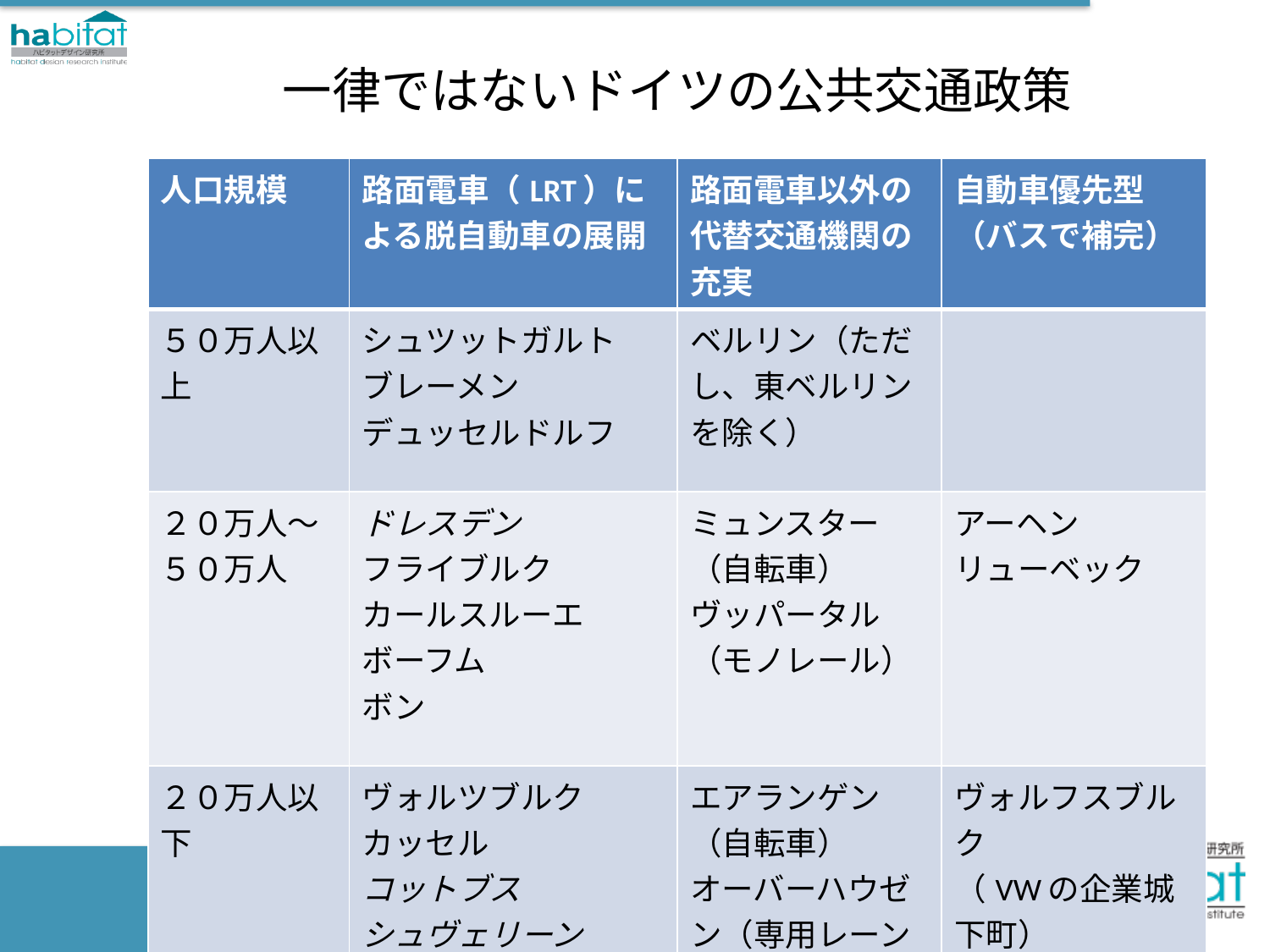

# 一律ではないドイツの公共交通政策
| 人口規模 | 路面電車（LRT）による脱自動車の展開 | 路面電車以外の代替交通機関の充実 | 自動車優先型（バスで補完） |
| --- | --- | --- | --- |
| ５０万人以上 | シュツットガルト ブレーメン デュッセルドルフ | ベルリン（ただし、東ベルリンを除く） |  |
| ２０万人〜 ５０万人 | ドレスデン フライブルク カールスルーエ ボーフム ボン | ミュンスター（自転車） ヴッパータル（モノレール） | アーヘン リューベック |
| ２０万人以下 | ヴォルツブルク カッセル コットブス シュヴェリーン | エアランゲン（自転車） オーバーハウゼン（専用レーンでのバス） | ヴォルフスブルク （VWの企業城下町） ゲッティンゲン |